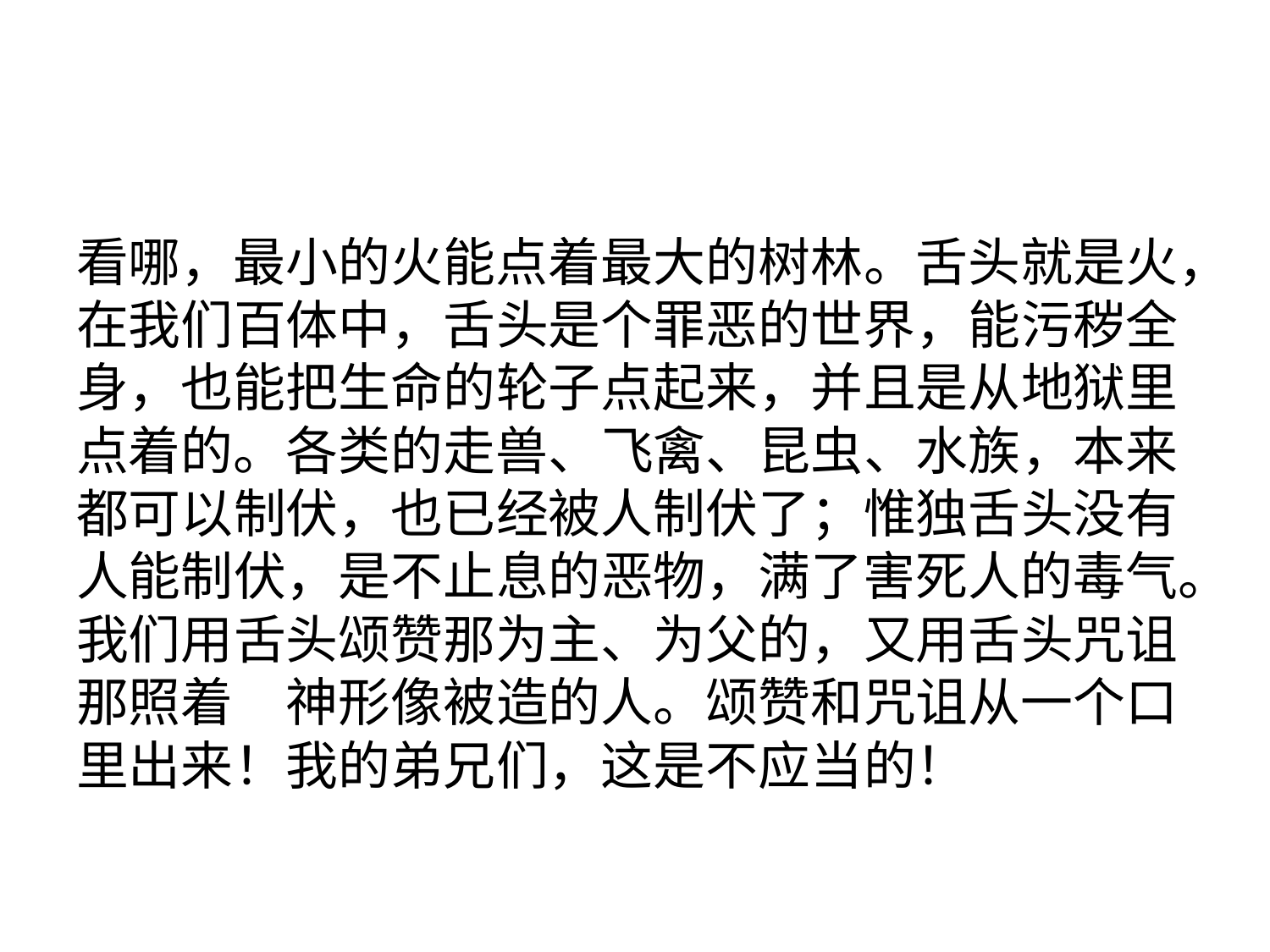

#
看哪，最小的火能点着最大的树林。舌头就是火，在我们百体中，舌头是个罪恶的世界，能污秽全身，也能把生命的轮子点起来，并且是从地狱里点着的。各类的走兽、飞禽、昆虫、水族，本来都可以制伏，也已经被人制伏了；惟独舌头没有人能制伏，是不止息的恶物，满了害死人的毒气。我们用舌头颂赞那为主、为父的，又用舌头咒诅那照着　神形像被造的人。颂赞和咒诅从一个口里出来！我的弟兄们，这是不应当的！